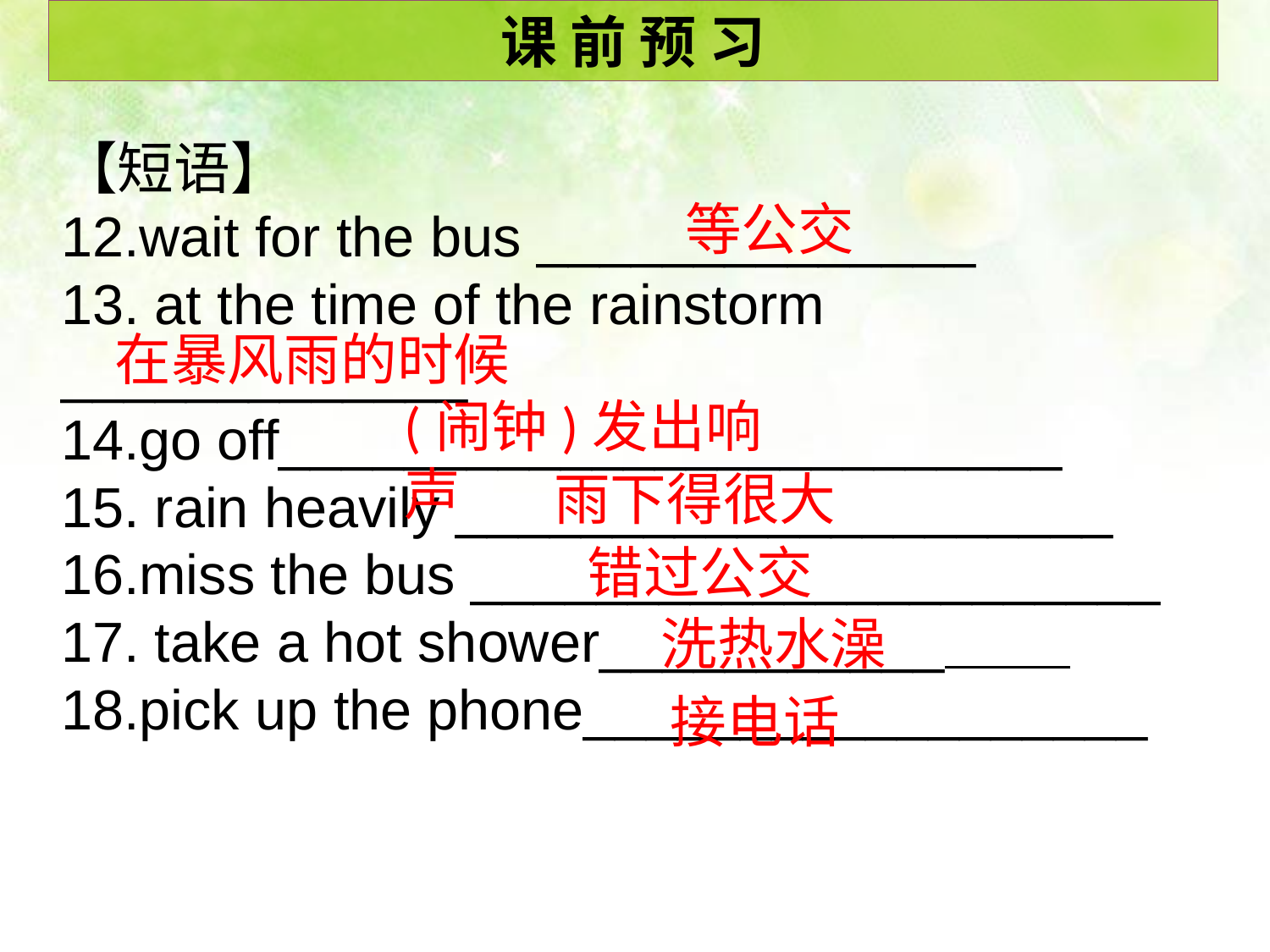

课 前 预 习
【短语】
12.wait for the bus ______________
13. at the time of the rainstorm _____________
14.go off_________________________
15. rain heavily _____________________
16.miss the bus ______________________
17. take a hot shower___________
18.pick up the phone__________________
等公交
在暴风雨的时候
(闹钟)发出响声
雨下得很大
错过公交
洗热水澡
接电话